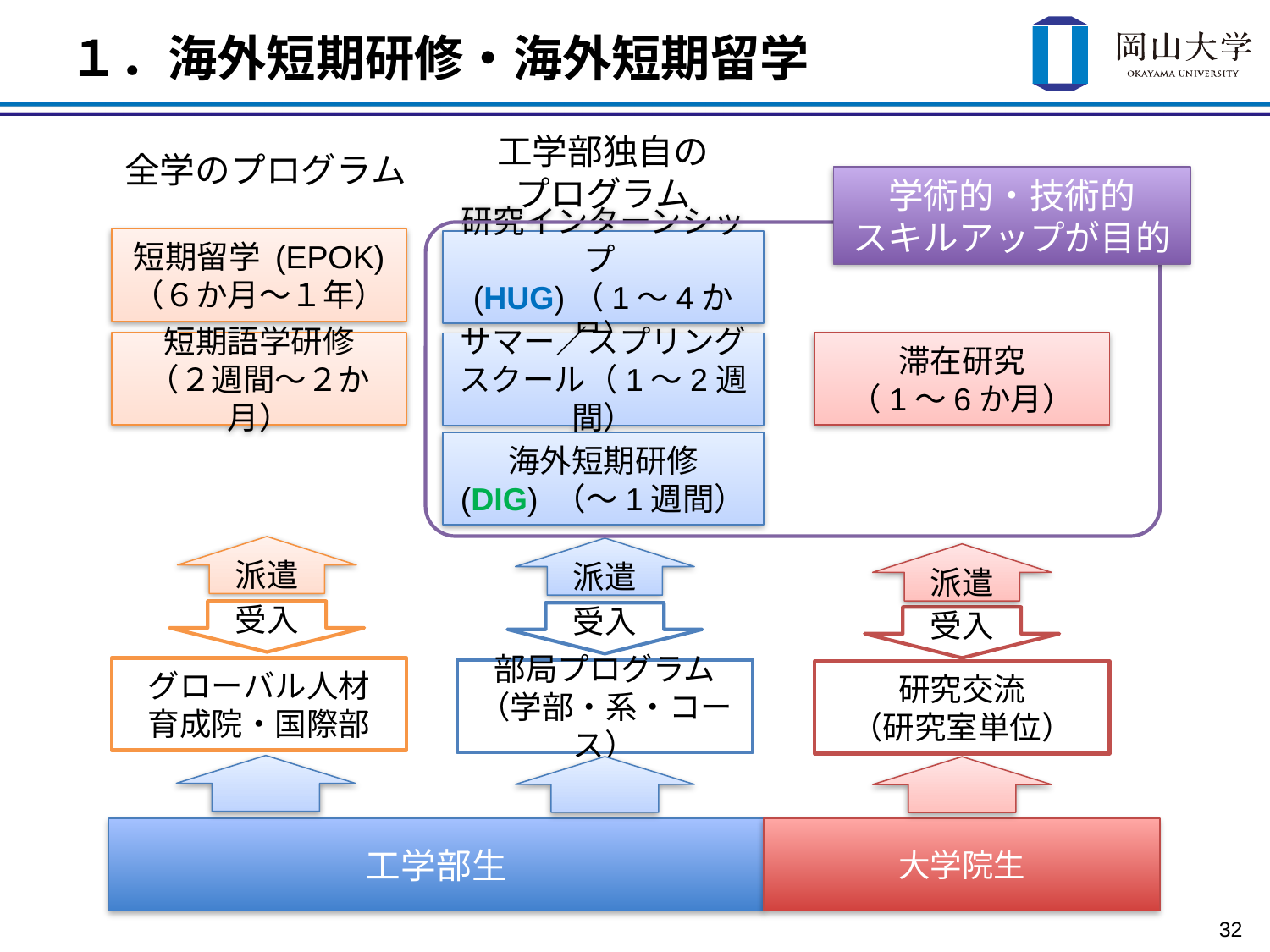

# １．海外短期研修・海外短期留学
工学部独自の
プログラム
全学のプログラム

学術的・技術的
スキルアップが目的

短期留学 (EPOK)
（６か月～１年）
研究インターンシップ
(HUG)（1～4か月）
短期語学研修
（２週間～２か月）
滞在研究
（1～6か月）
サマー／スプリング
スクール（1～2週間）
海外短期研修
(DIG) （～1週間）
派遣
派遣
派遣
受入
受入
受入
グローバル人材
育成院・国際部
部局プログラム
（学部・系・コース）
研究交流
（研究室単位）

大学院生
工学部生
32